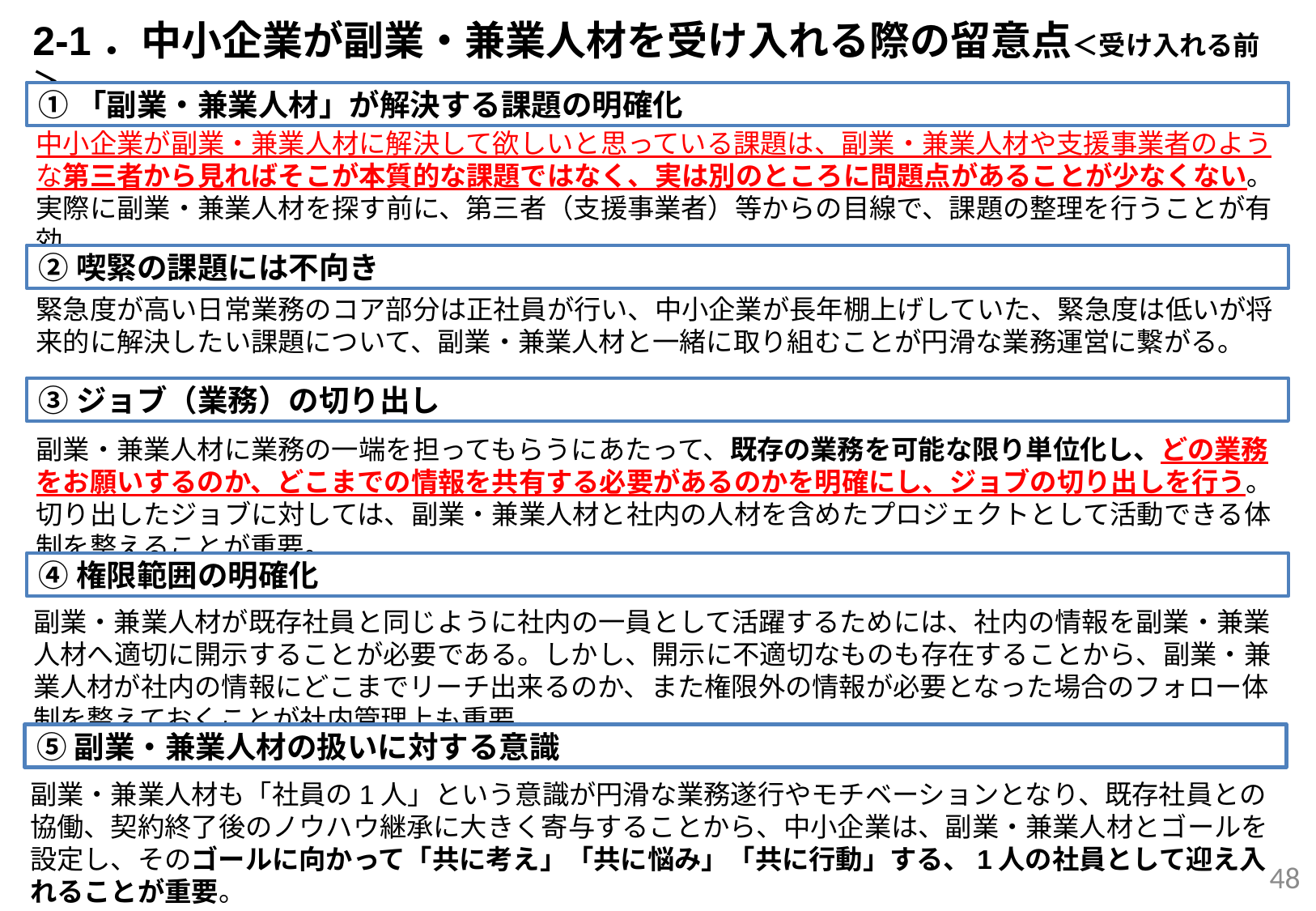

2-1．中小企業が副業・兼業人材を受け入れる際の留意点＜受け入れる前＞
①「副業・兼業人材」が解決する課題の明確化
中小企業が副業・兼業人材に解決して欲しいと思っている課題は、副業・兼業人材や支援事業者のような第三者から見ればそこが本質的な課題ではなく、実は別のところに問題点があることが少なくない。実際に副業・兼業人材を探す前に、第三者（支援事業者）等からの目線で、課題の整理を行うことが有効。
②喫緊の課題には不向き
緊急度が高い日常業務のコア部分は正社員が行い、中小企業が長年棚上げしていた、緊急度は低いが将来的に解決したい課題について、副業・兼業人材と一緒に取り組むことが円滑な業務運営に繋がる。
③ジョブ（業務）の切り出し
副業・兼業人材に業務の一端を担ってもらうにあたって、既存の業務を可能な限り単位化し、どの業務をお願いするのか、どこまでの情報を共有する必要があるのかを明確にし、ジョブの切り出しを行う。切り出したジョブに対しては、副業・兼業人材と社内の人材を含めたプロジェクトとして活動できる体制を整えることが重要。
④権限範囲の明確化
副業・兼業人材が既存社員と同じように社内の一員として活躍するためには、社内の情報を副業・兼業人材へ適切に開示することが必要である。しかし、開示に不適切なものも存在することから、副業・兼業人材が社内の情報にどこまでリーチ出来るのか、また権限外の情報が必要となった場合のフォロー体制を整えておくことが社内管理上も重要。
⑤副業・兼業人材の扱いに対する意識
副業・兼業人材も「社員の1人」という意識が円滑な業務遂行やモチベーションとなり、既存社員との協働、契約終了後のノウハウ継承に大きく寄与することから、中小企業は、副業・兼業人材とゴールを設定し、そのゴールに向かって「共に考え」「共に悩み」「共に行動」する、1人の社員として迎え入れることが重要。
48